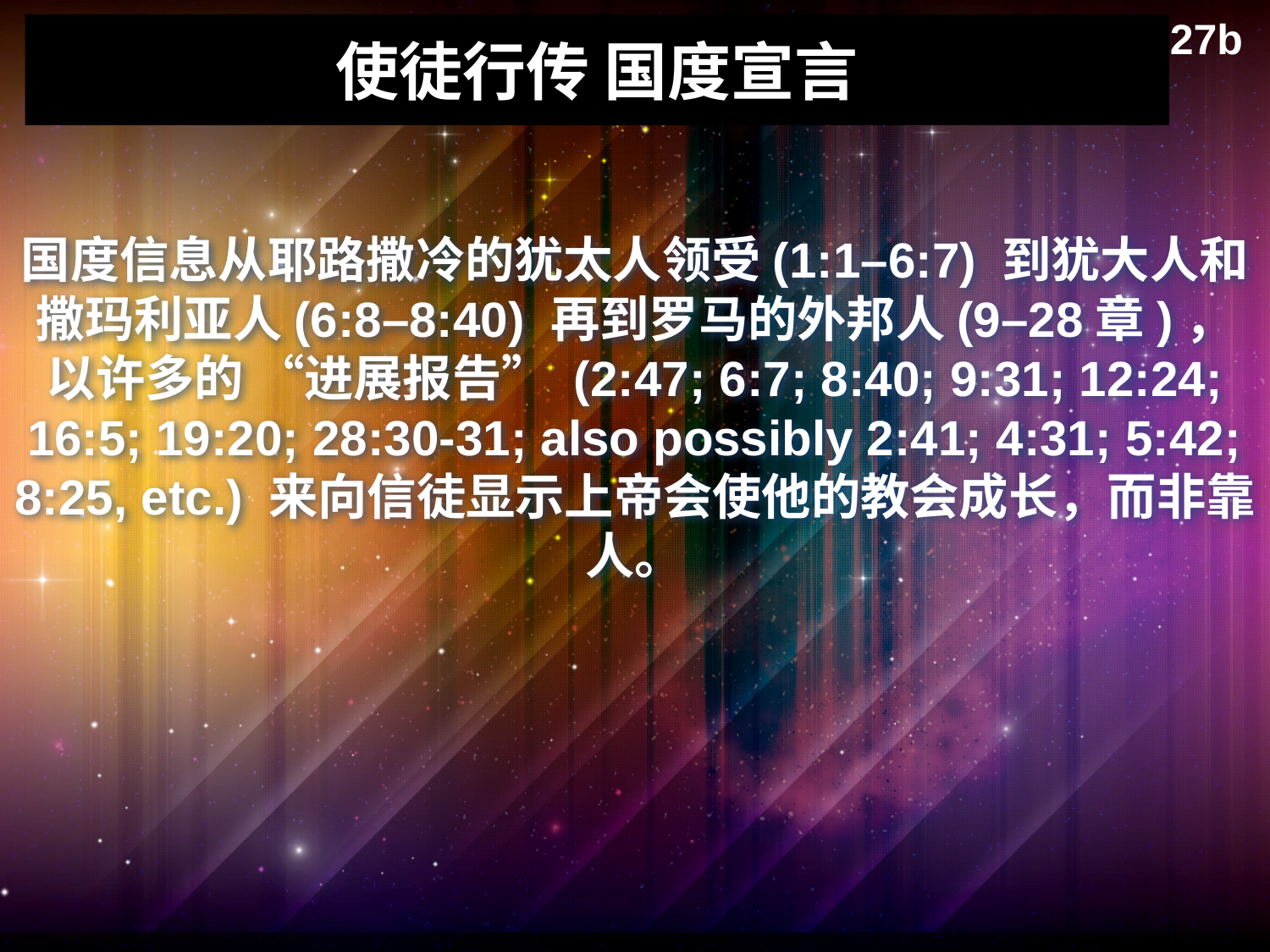

27b
# 使徒行传 国度宣言

国度信息从耶路撒冷的犹太人领受(1:1–6:7) 到犹大人和撒玛利亚人(6:8–8:40) 再到罗马的外邦人(9–28章)，以许多的 “进展报告” (2:47; 6:7; 8:40; 9:31; 12:24; 16:5; 19:20; 28:30-31; also possibly 2:41; 4:31; 5:42; 8:25, etc.) 来向信徒显示上帝会使他的教会成长，而非靠人。